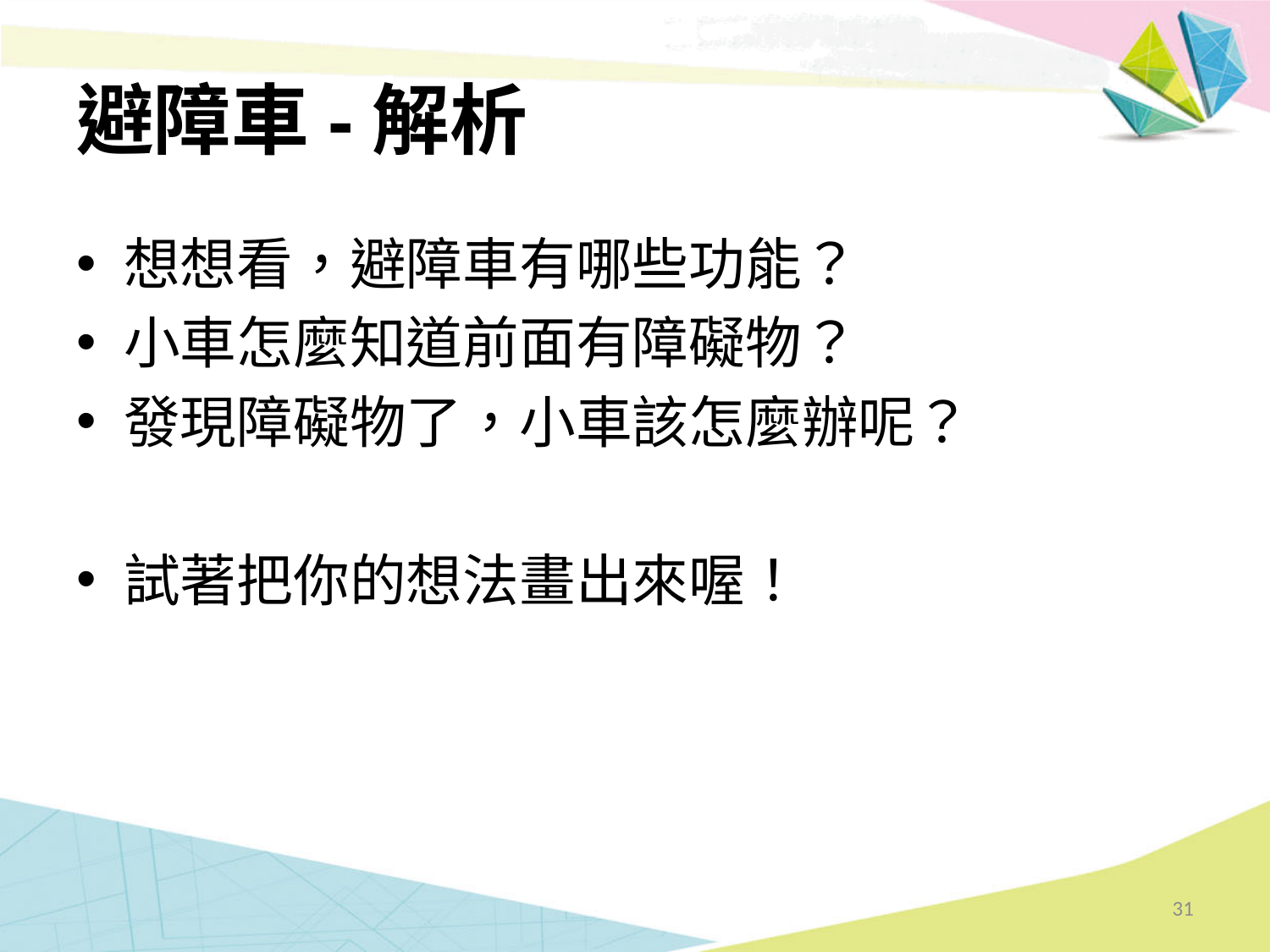

# 避障車-解析
想想看，避障車有哪些功能？
小車怎麼知道前面有障礙物？
發現障礙物了，小車該怎麼辦呢？

試著把你的想法畫出來喔！
31